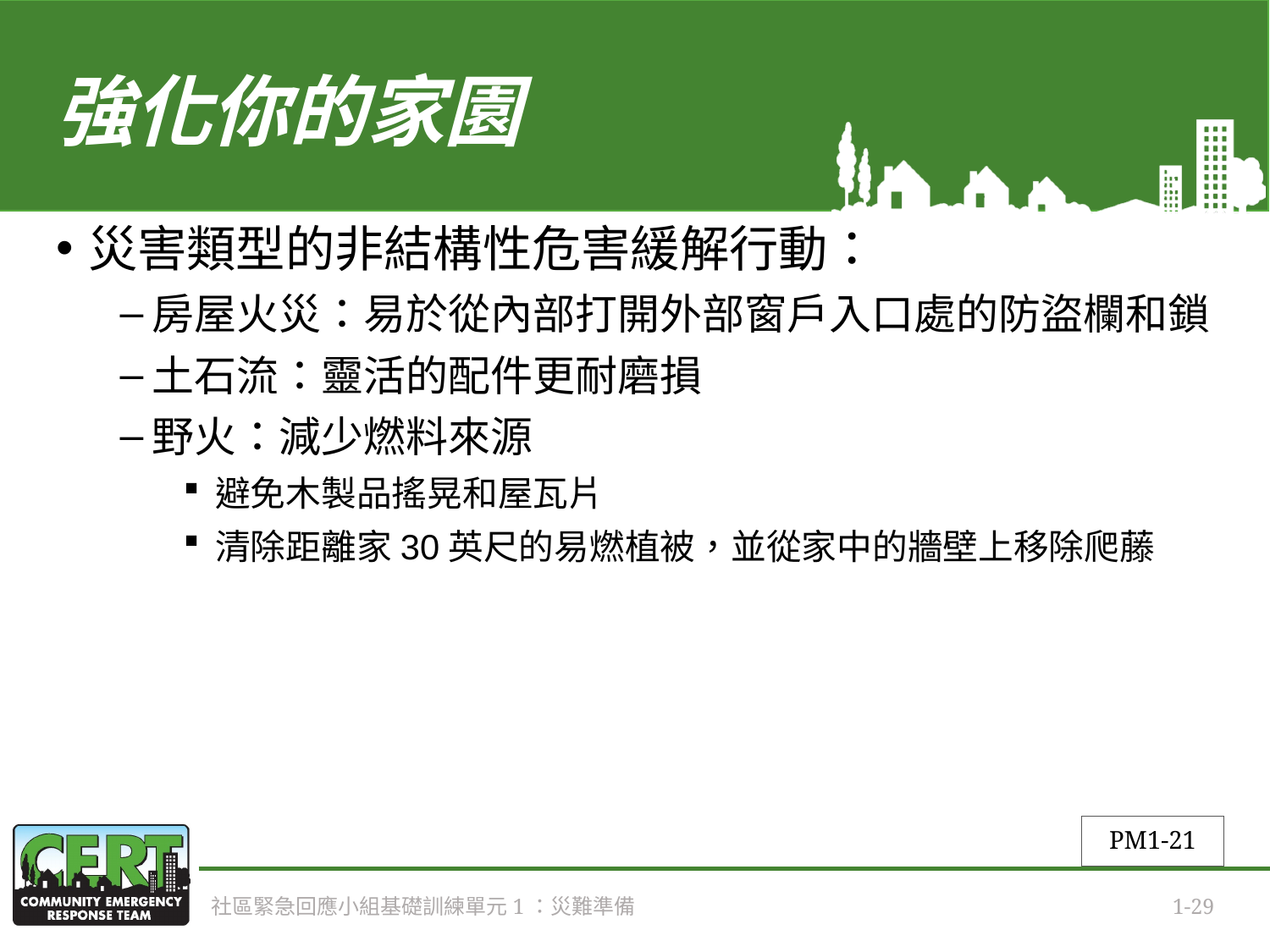

# 強化你的家園
災害類型的非結構性危害緩解行動：
房屋火災：易於從內部打開外部窗戶入口處的防盜欄和鎖
土石流：靈活的配件更耐磨損
野火：減少燃料來源
避免木製品搖晃和屋瓦片
清除距離家30英尺的易燃植被，並從家中的牆壁上移除爬藤

PM1-21
社區緊急回應小組基礎訓練單元1：災難準備
1-29